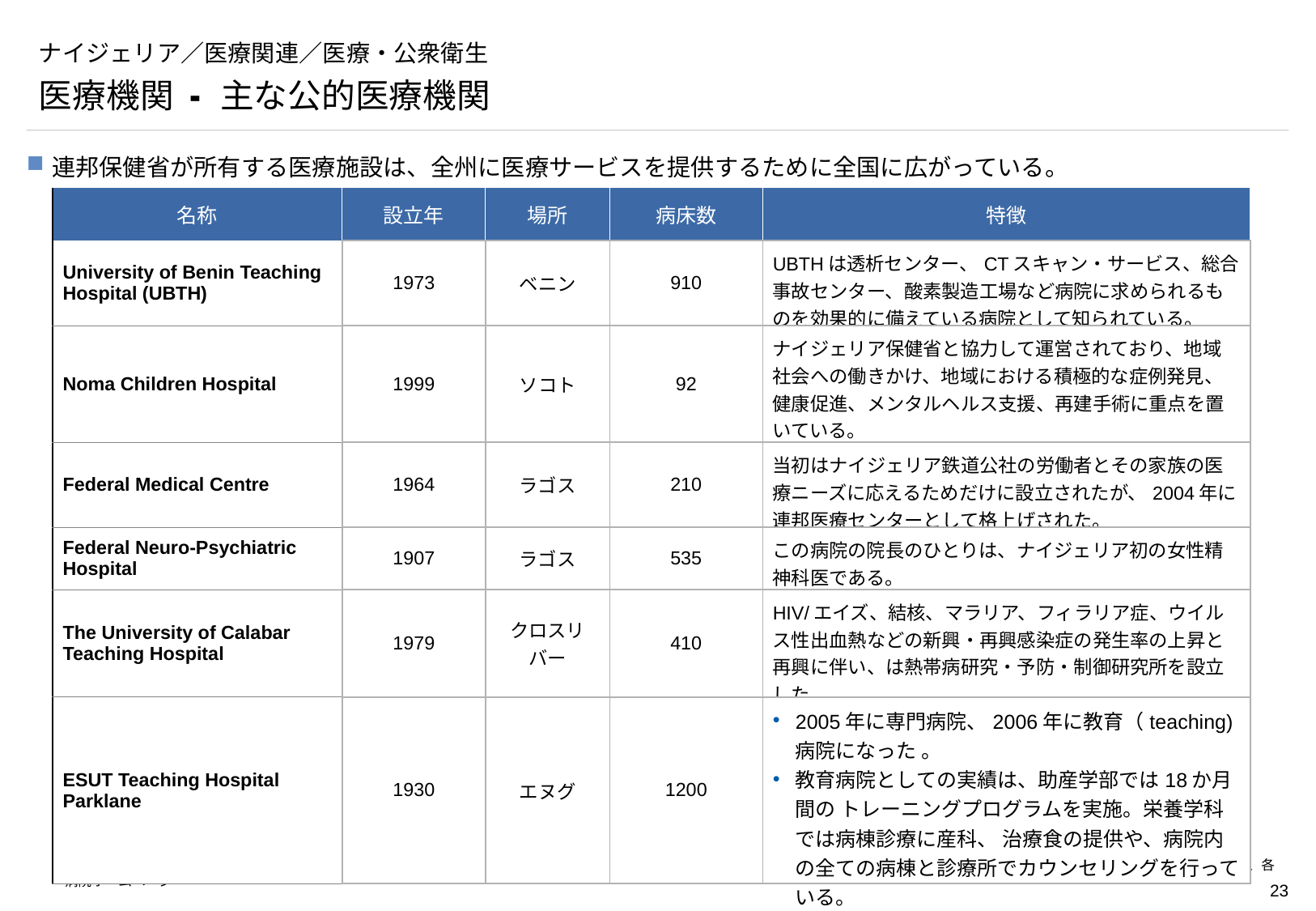

# ナイジェリア／医療関連／医療・公衆衛生
医療機関 - 主な公的医療機関
連邦保健省が所有する医療施設は、全州に医療サービスを提供するために全国に広がっている。
| 名称 | 設立年 | 場所 | 病床数 | 特徴 |
| --- | --- | --- | --- | --- |
| University of Benin Teaching Hospital (UBTH) | 1973 | ベニン | 910 | UBTHは透析センター、CTスキャン・サービス、総合事故センター、酸素製造工場など病院に求められるものを効果的に備えている病院として知られている。 |
| Noma Children Hospital | 1999 | ソコト | 92 | ナイジェリア保健省と協力して運営されており、地域社会への働きかけ、地域における積極的な症例発見、健康促進、メンタルヘルス支援、再建手術に重点を置いている。 |
| Federal Medical Centre | 1964 | ラゴス | 210 | 当初はナイジェリア鉄道公社の労働者とその家族の医療ニーズに応えるためだけに設立されたが、2004年に連邦医療センターとして格上げされた。 |
| Federal Neuro-Psychiatric Hospital | 1907 | ラゴス | 535 | この病院の院長のひとりは、ナイジェリア初の女性精神科医である。 |
| The University of Calabar Teaching Hospital | 1979 | クロスリバー | 410 | HIV/エイズ、結核、マラリア、フィラリア症、ウイルス性出血熱などの新興・再興感染症の発生率の上昇と再興に伴い、は熱帯病研究・予防・制御研究所を設立した。 |
| ESUT Teaching Hospital Parklane | 1930 | エヌグ | 1200 | 2005年に専門病院、2006年に教育（teaching) 病院になった 。 教育病院としての実績は、助産学部では18か月間の トレーニングプログラムを実施。栄養学科では病棟診療に産科、 治療食の提供や、病院内の全ての病棟と診療所でカウンセリングを行っている。 |
（出所）　ナイジェリアMOH、Business Day2019年7月19日記事、アメリカ国立衛生研究所「Intensive care admissions and outcome at the University of Calabar teaching Hospital, Nigeria」、各病院ホームページ